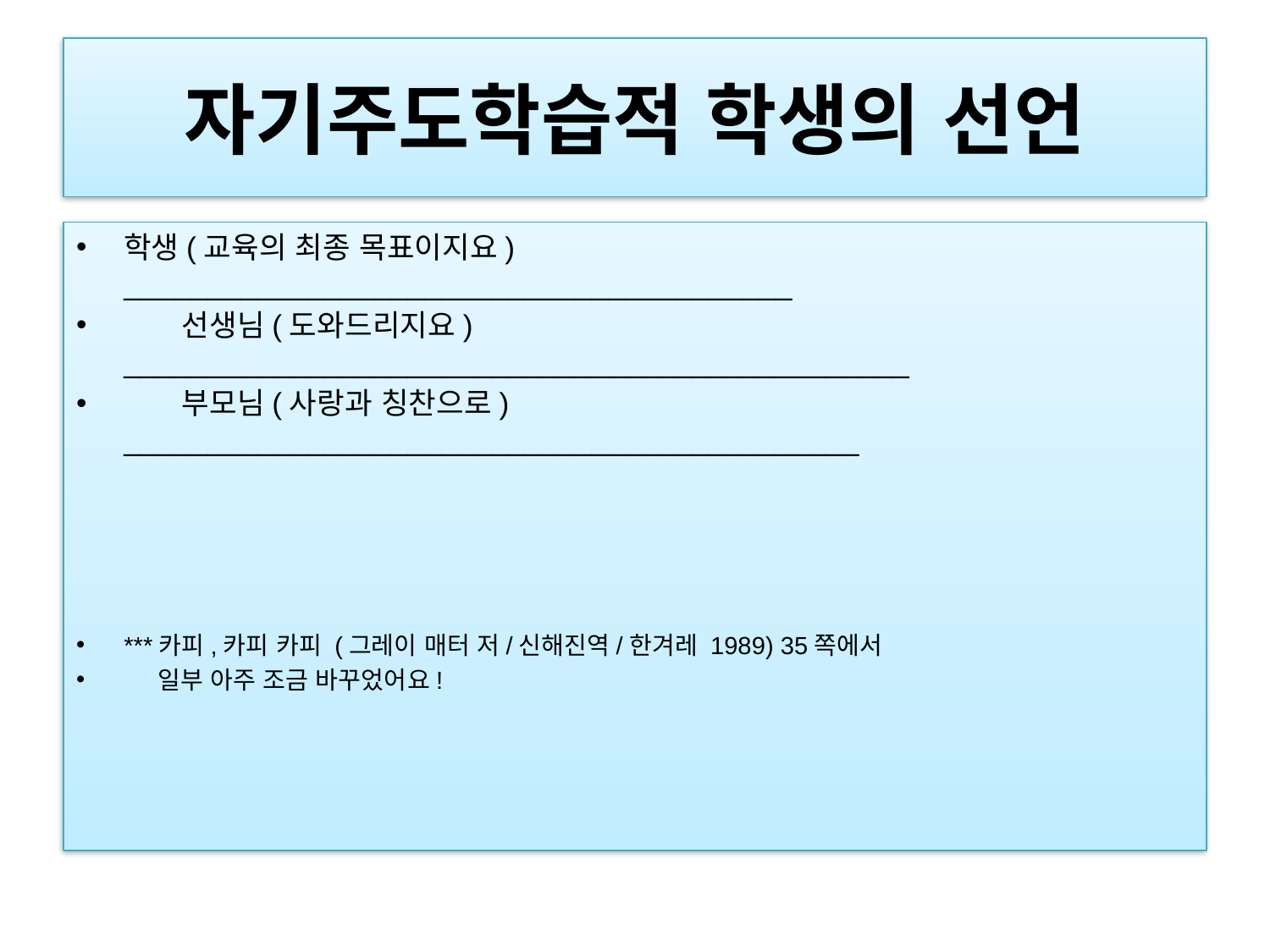

# 자기주도학습적 학생의 선언
학생(교육의 최종 목표이지요)   ________________________________________
      선생님(도와드리지요)   _______________________________________________
      부모님(사랑과 칭찬으로)   ____________________________________________

***카피,카피 카피 (그레이 매터 저/신해진역/한겨레 1989) 35쪽에서
    일부 아주 조금 바꾸었어요!